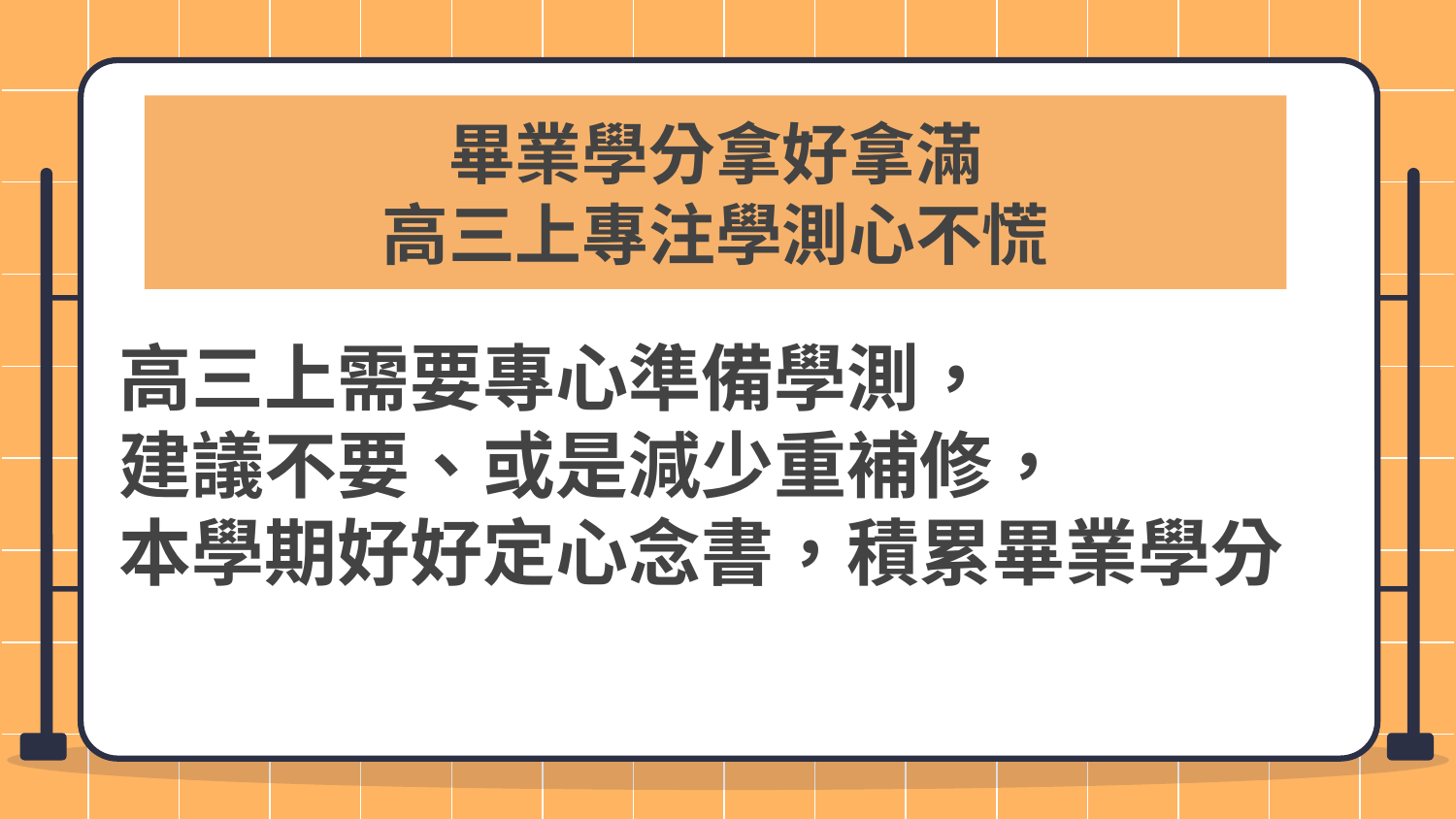

畢業學分拿好拿滿
高三上專注學測心不慌
高三上需要專心準備學測，
建議不要、或是減少重補修，
本學期好好定心念書，積累畢業學分